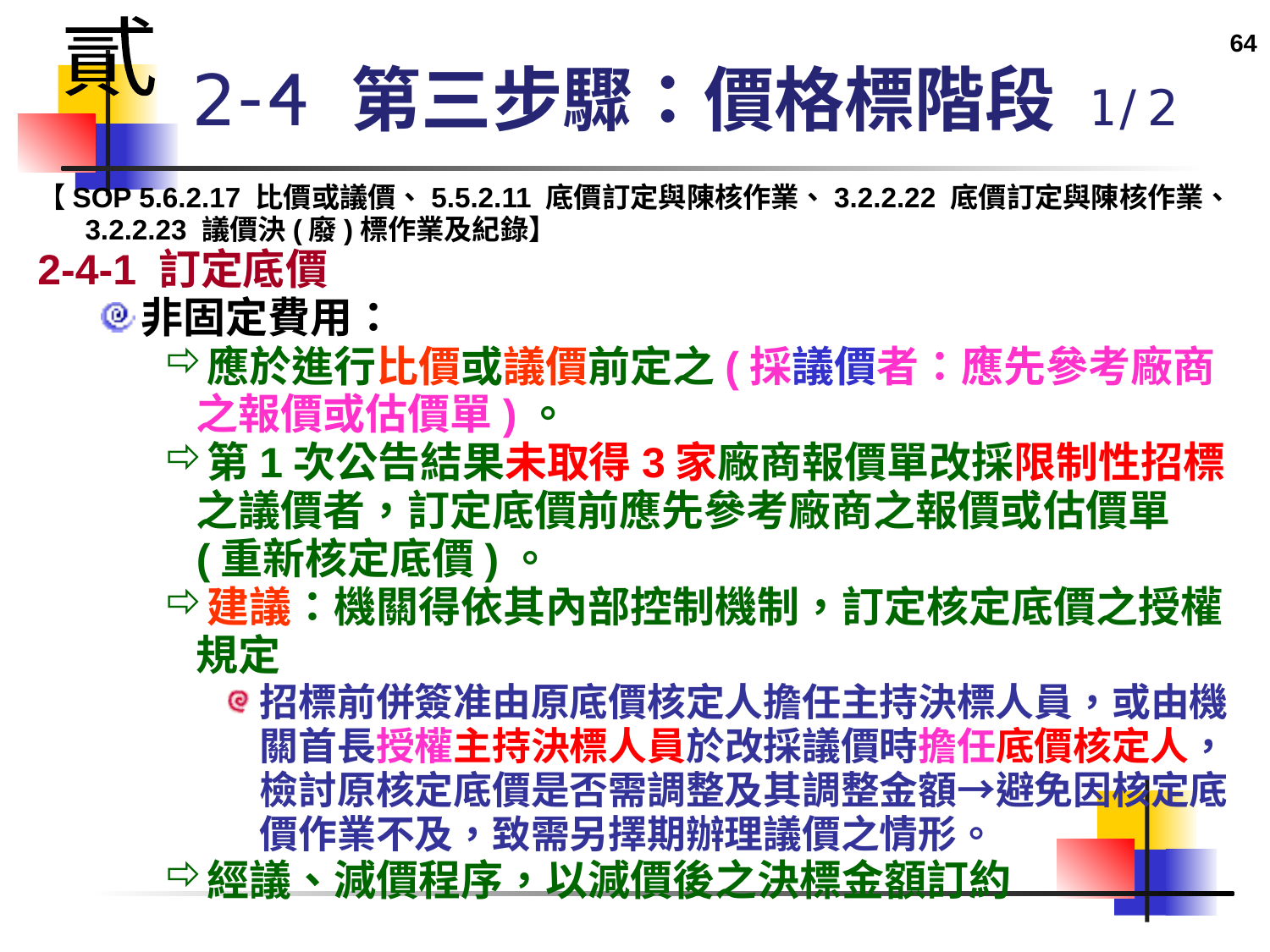

64
貳
# 2-4 第三步驟：價格標階段 1/2
【SOP 5.6.2.17 比價或議價、5.5.2.11 底價訂定與陳核作業、3.2.2.22 底價訂定與陳核作業、3.2.2.23 議價決(廢)標作業及紀錄】
2-4-1 訂定底價
非固定費用：
應於進行比價或議價前定之(採議價者：應先參考廠商之報價或估價單)。
第1次公告結果未取得3家廠商報價單改採限制性招標之議價者，訂定底價前應先參考廠商之報價或估價單(重新核定底價)。
建議：機關得依其內部控制機制，訂定核定底價之授權規定
招標前併簽准由原底價核定人擔任主持決標人員，或由機關首長授權主持決標人員於改採議價時擔任底價核定人，檢討原核定底價是否需調整及其調整金額→避免因核定底價作業不及，致需另擇期辦理議價之情形。
經議、減價程序，以減價後之決標金額訂約